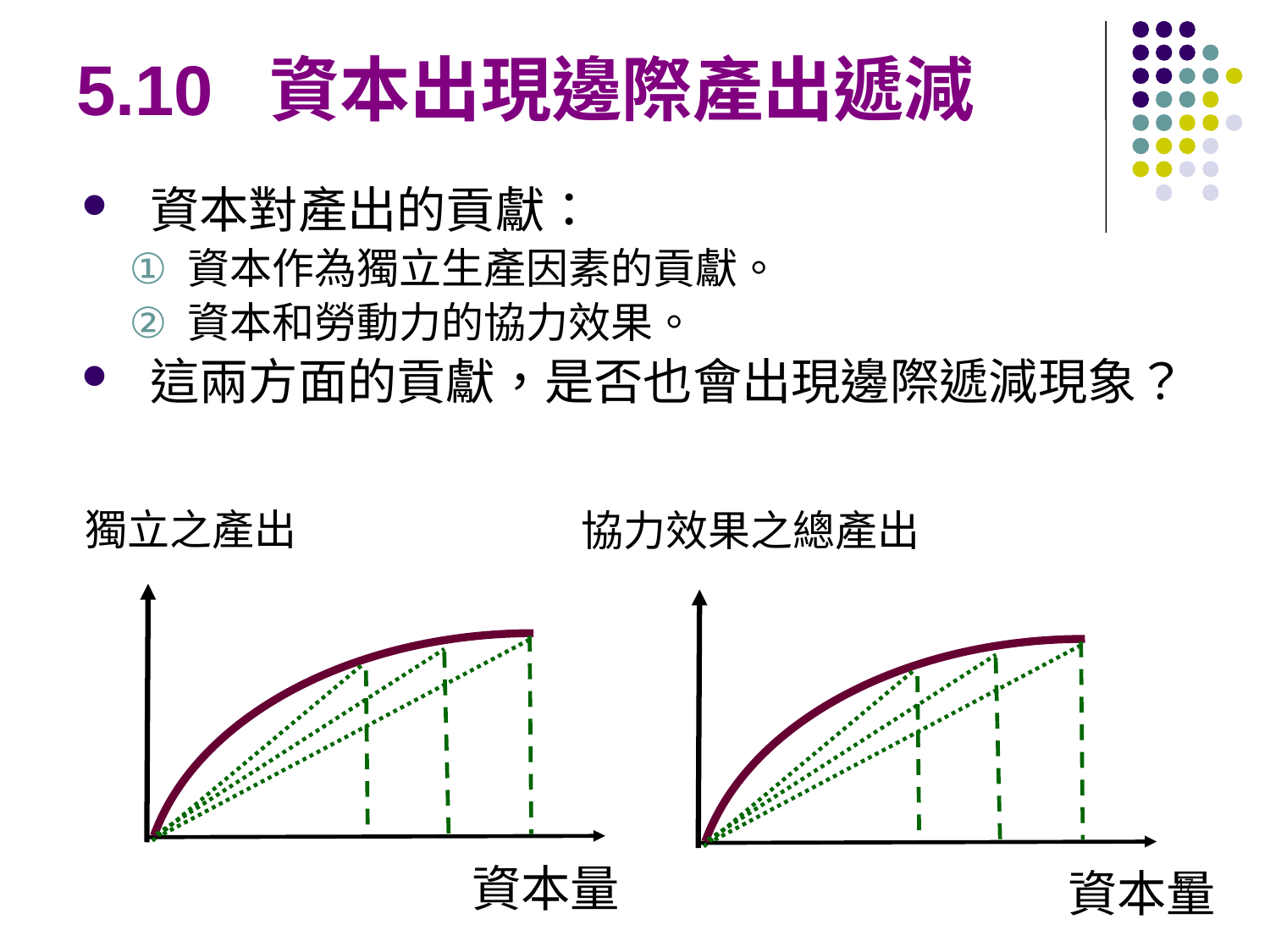

# 5.10  資本出現邊際產出遞減
資本對產出的貢獻：
資本作為獨立生產因素的貢獻。
資本和勞動力的協力效果。
這兩方面的貢獻，是否也會出現邊際遞減現象？
獨立之產出
協力效果之總產出

資本量
資本量
47